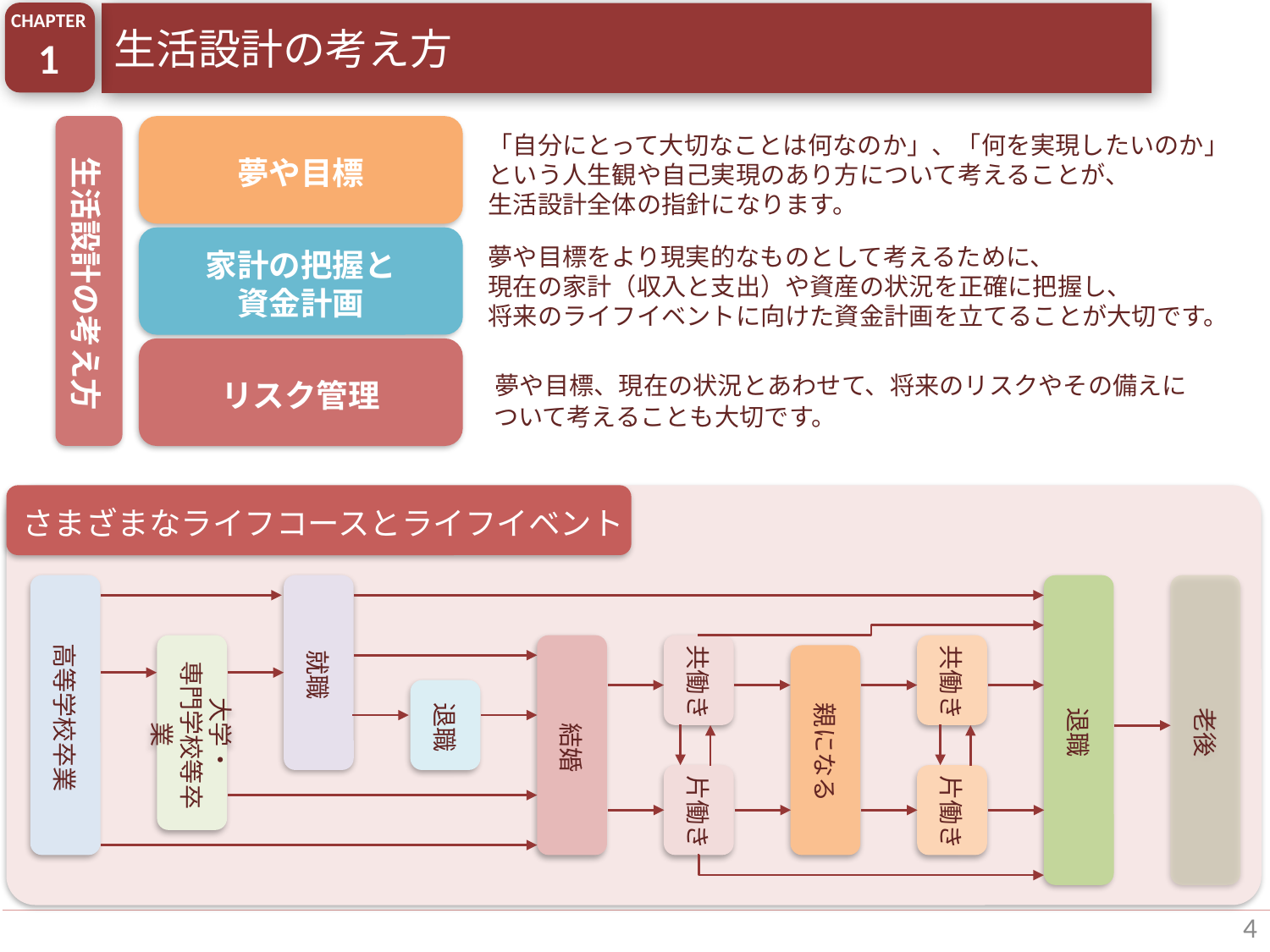

CHAPTER
1
生活設計の考え方
夢や目標
   「自分にとって大切なことは何なのか」、「何を実現したいのか」
   という人生観や自己実現のあり方について考えることが、
   生活設計全体の指針になります。
生活設計の考え方
家計の把握と
資金計画
   夢や目標をより現実的なものとして考えるために、
   現在の家計（収入と支出）や資産の状況を正確に把握し、
   将来のライフイベントに向けた資金計画を立てることが大切です。
リスク管理
   夢や目標、現在の状況とあわせて、将来のリスクやその備えに
    ついて考えることも大切です。

さまざまなライフコースとライフイベント
高等学校卒業
就職
老後
退職
大学・
専門学校等卒業
結婚
共働き
共働き
親になる
退職
片働き
片働き
4